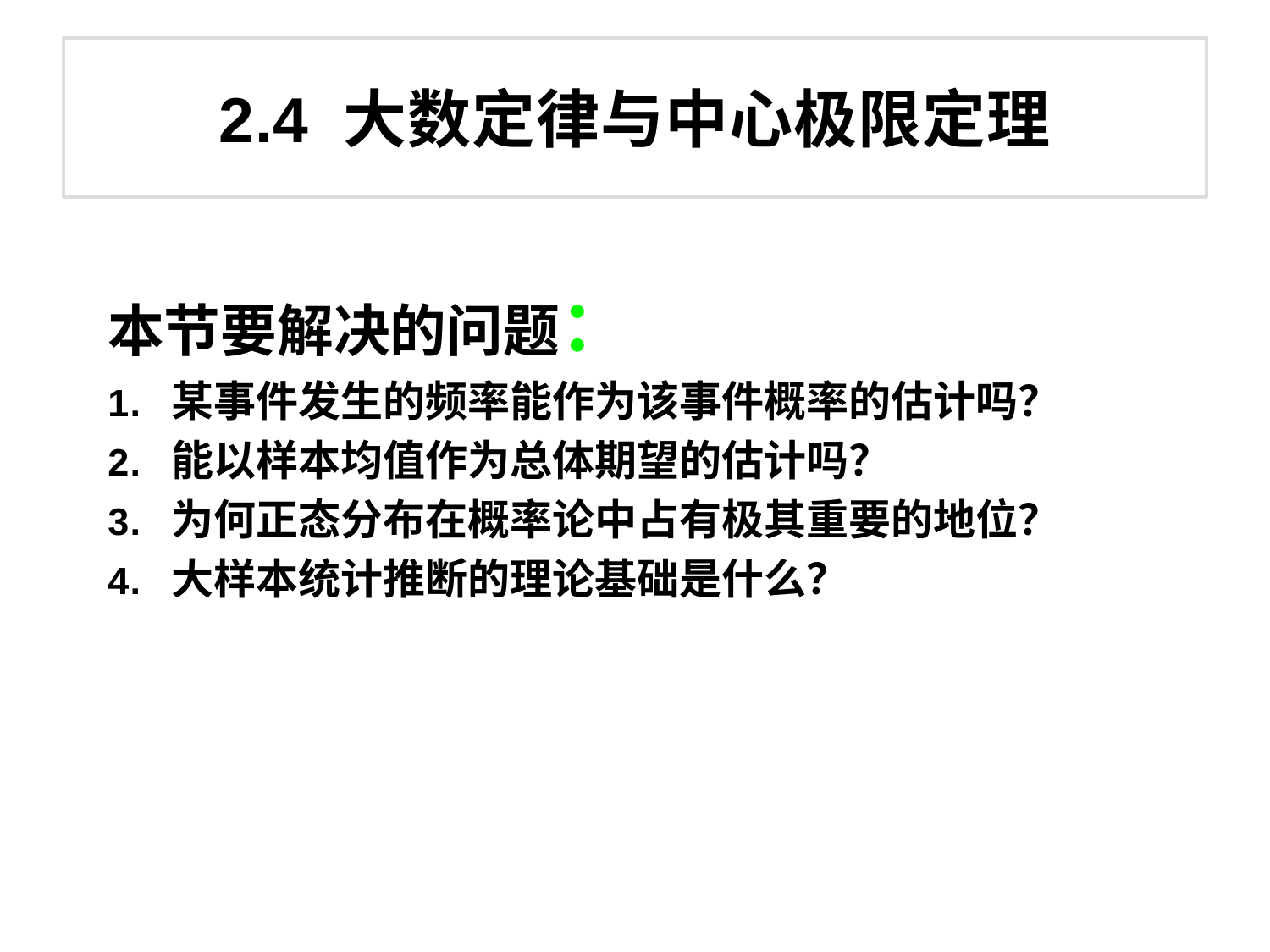

# 2.4 大数定律与中心极限定理
本节要解决的问题：
某事件发生的频率能作为该事件概率的估计吗？
能以样本均值作为总体期望的估计吗？
为何正态分布在概率论中占有极其重要的地位？
大样本统计推断的理论基础是什么？